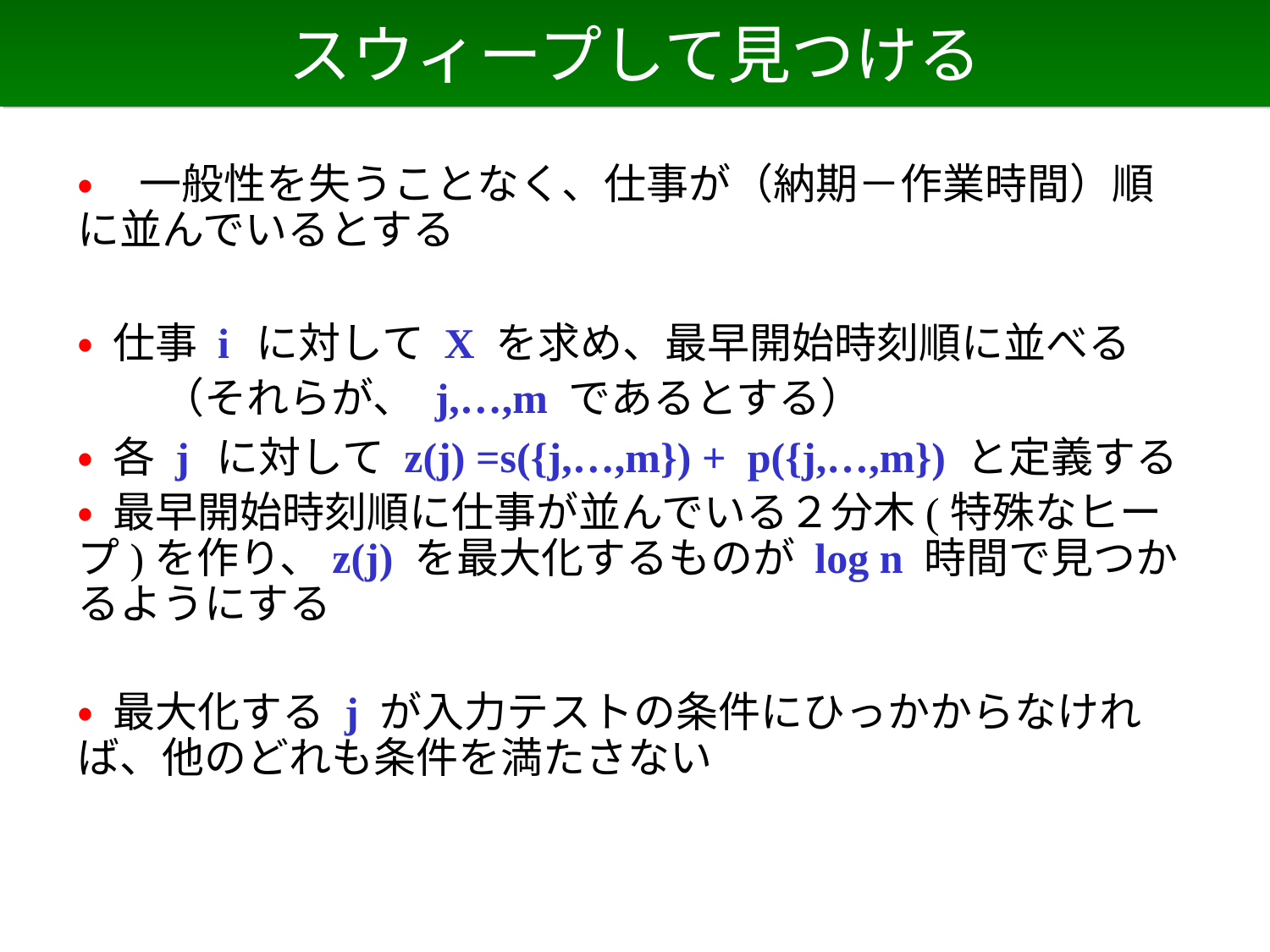

# スウィープして見つける
• 一般性を失うことなく、仕事が（納期－作業時間）順に並んでいるとする

• 仕事 i  に対して X を求め、最早開始時刻順に並べる
　　（それらが、 j,…,m であるとする）
• 各 j  に対して z(j) =s({j,…,m}) +  p({j,…,m}) と定義する
• 最早開始時刻順に仕事が並んでいる２分木(特殊なヒープ)を作り、z(j) を最大化するものが log n 時間で見つかるようにする

• 最大化する j が入力テストの条件にひっかからなければ、他のどれも条件を満たさない